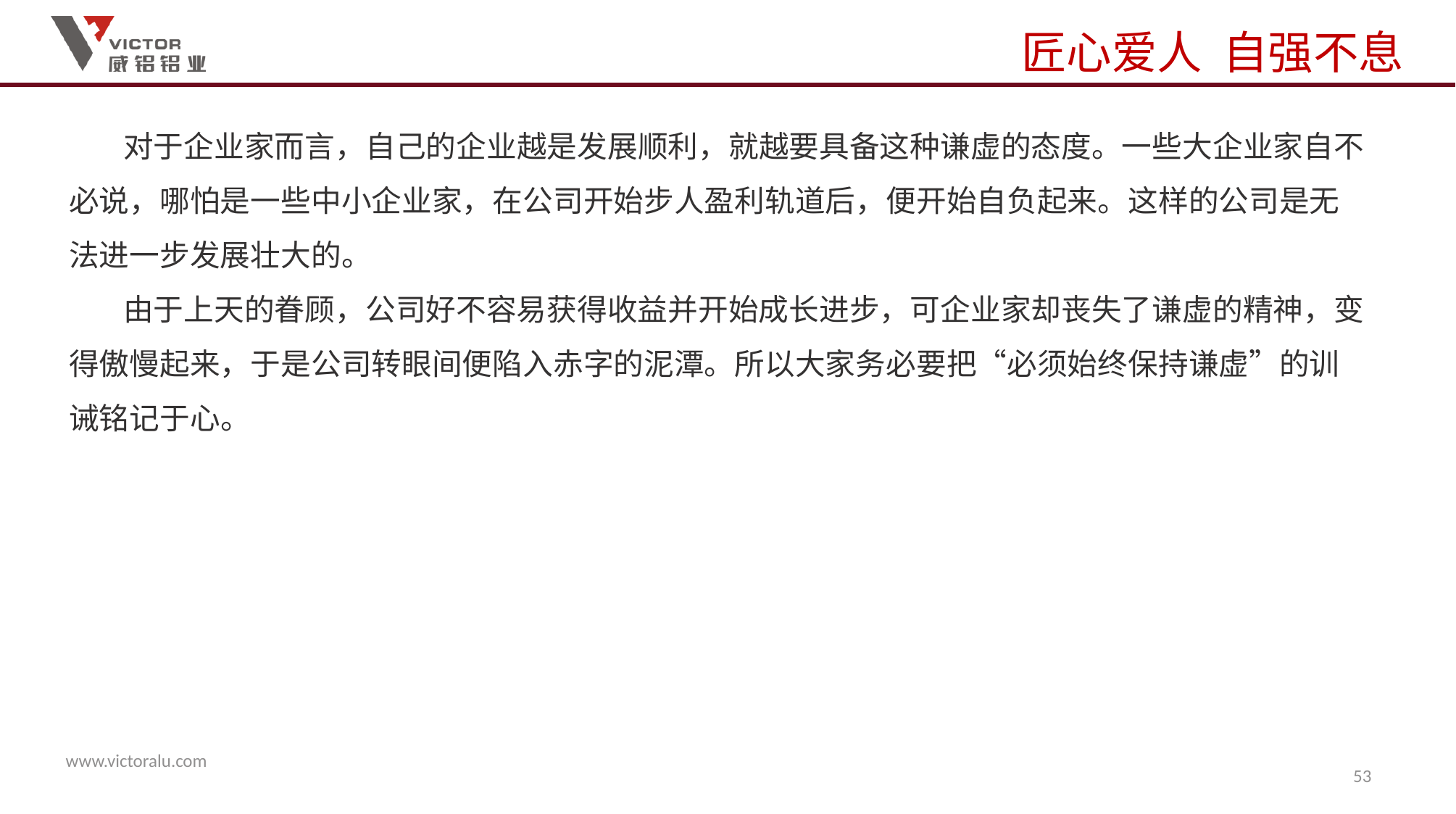

对于企业家而言，自己的企业越是发展顺利，就越要具备这种谦虚的态度。一些大企业家自不必说，哪怕是一些中小企业家，在公司开始步人盈利轨道后，便开始自负起来。这样的公司是无法进一步发展壮大的。
由于上天的眷顾，公司好不容易获得收益并开始成长进步，可企业家却丧失了谦虚的精神，变得傲慢起来，于是公司转眼间便陷入赤字的泥潭。所以大家务必要把“必须始终保持谦虚”的训诫铭记于心。
53